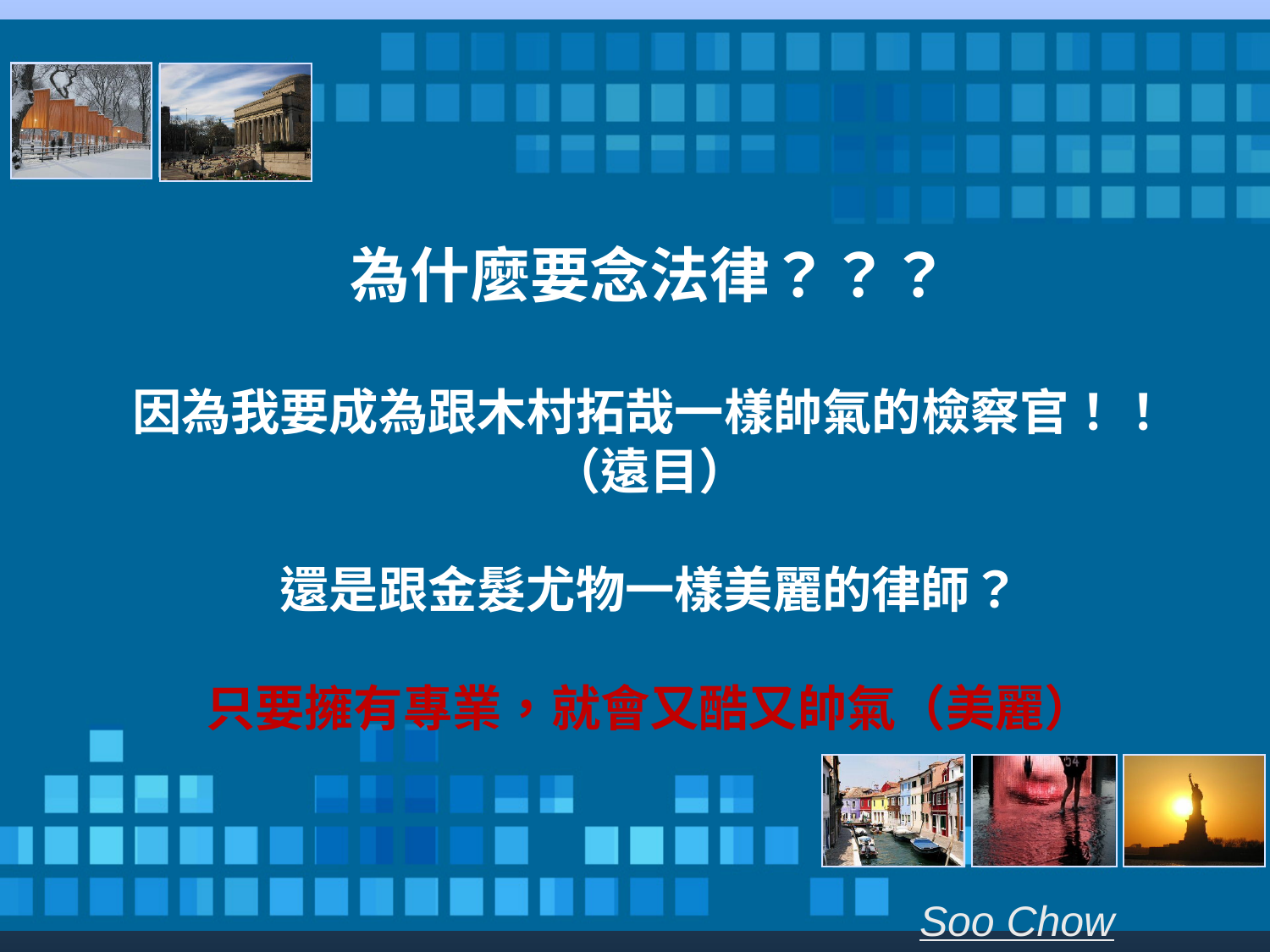

# 為什麼要念法律？？？ 因為我要成為跟木村拓哉一樣帥氣的檢察官！！（遠目） 還是跟金髮尤物一樣美麗的律師？ 只要擁有專業，就會又酷又帥氣（美麗）